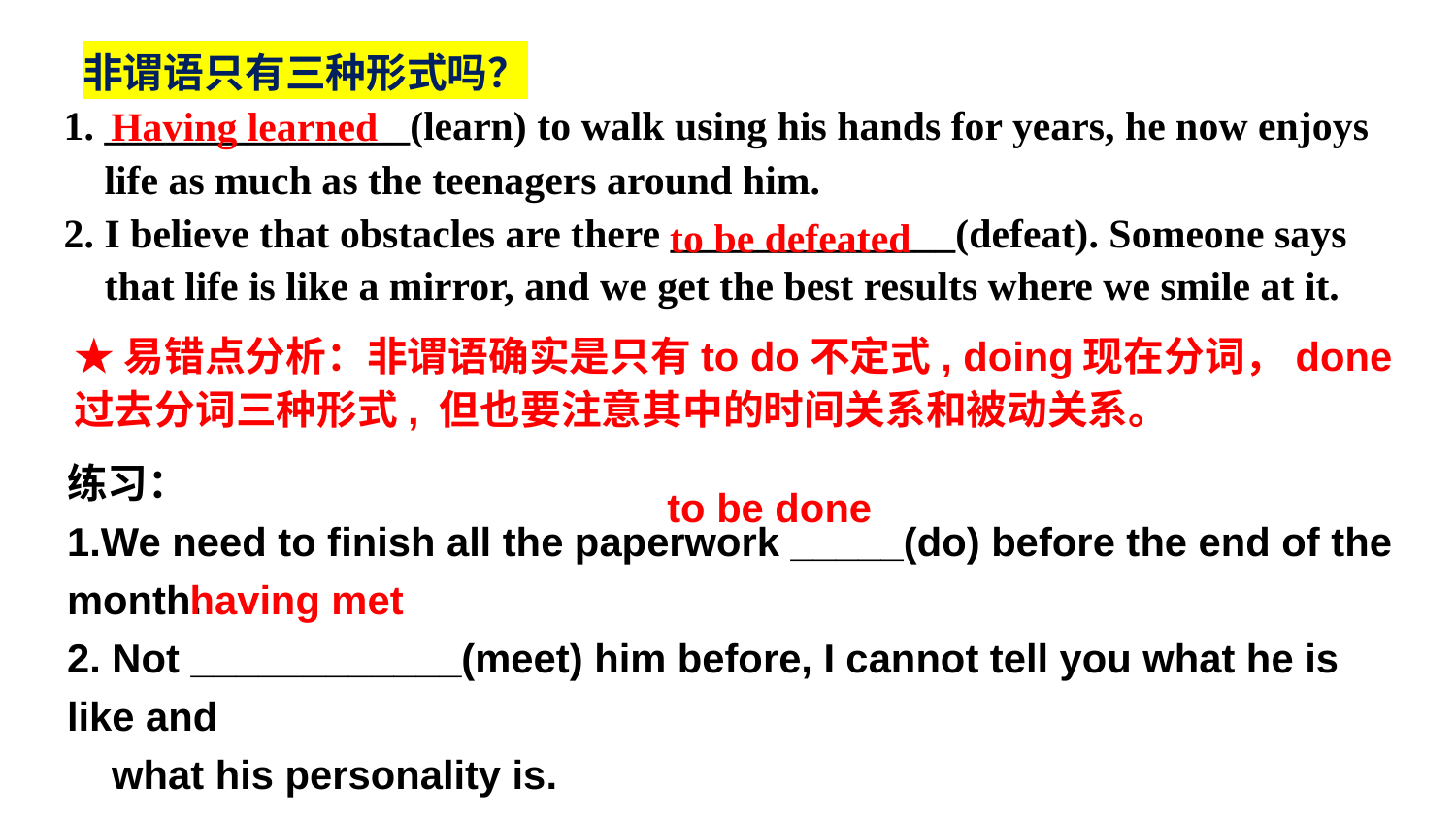

非谓语只有三种形式吗？
1. _______________(learn) to walk using his hands for years, he now enjoys
    life as much as the teenagers around him.
2. I believe that obstacles are there ______________(defeat). Someone says
    that life is like a mirror, and we get the best results where we smile at it.
Having learned
to be defeated
★易错点分析：非谓语确实是只有to do不定式, doing现在分词，done过去分词三种形式, 但也要注意其中的时间关系和被动关系。
练习：
1.We need to finish all the paperwork _____(do) before the end of the month.
2. Not ____________(meet) him before, I cannot tell you what he is like and
    what his personality is.
 to be done
 having met